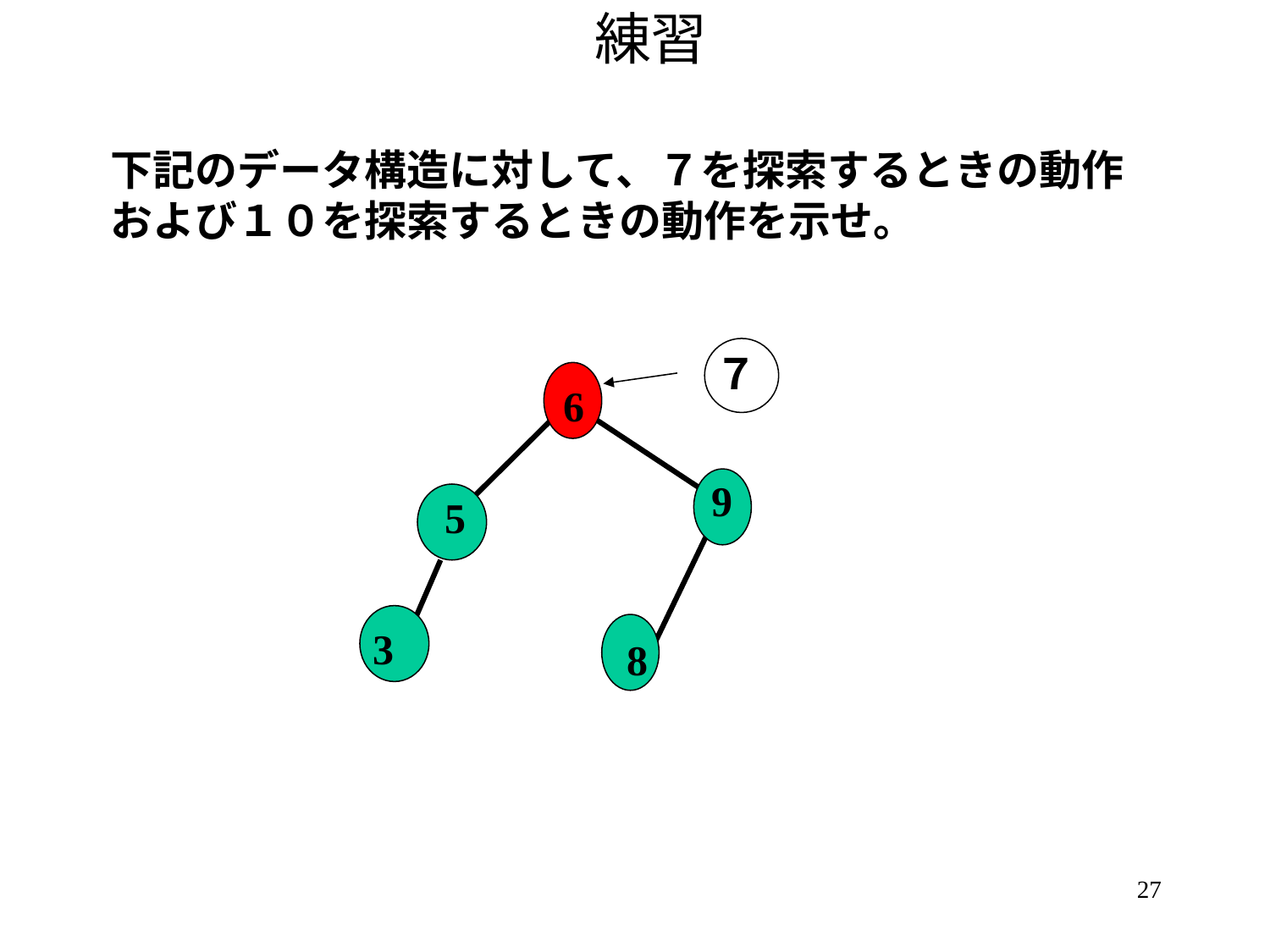

# 練習
下記のデータ構造に対して、７を探索するときの動作
および１０を探索するときの動作を示せ。

７

6

9
5
3
8
27